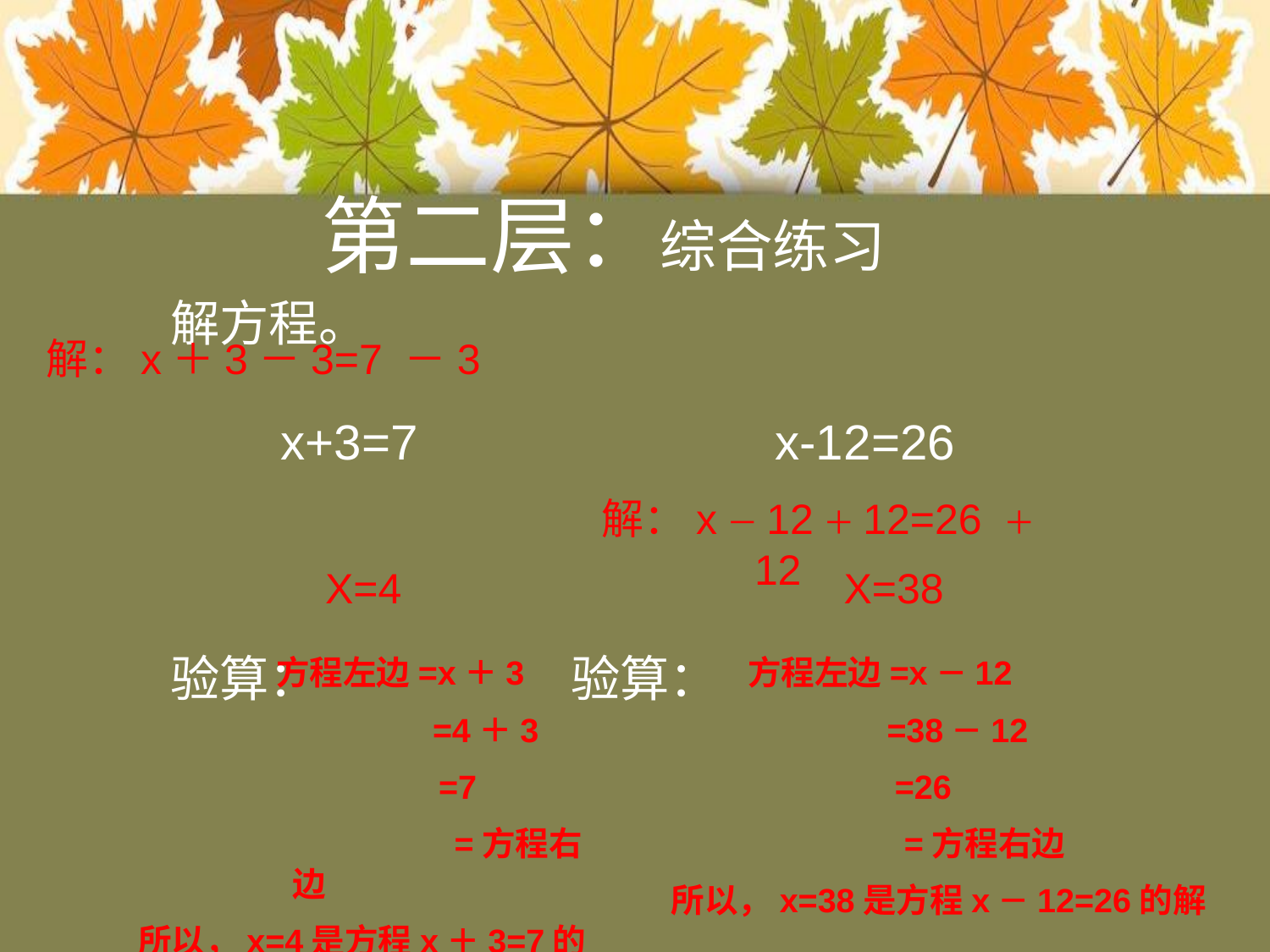

第二层：综合练习
解方程。
        x+3=7                          x-12=26

验算：                       验算：

解：x＋3－3=7 －3
       解：x－12＋12=26 ＋12
X=4
X=38
                       方程左边=x＋3
                                      =4＋3
                                =7
                                             =方程右边
             所以，x=4是方程x＋3=7的解
         方程左边=x－12
    =38－12
                        =26
                         =方程右边
所以，x=38是方程x－12=26的解